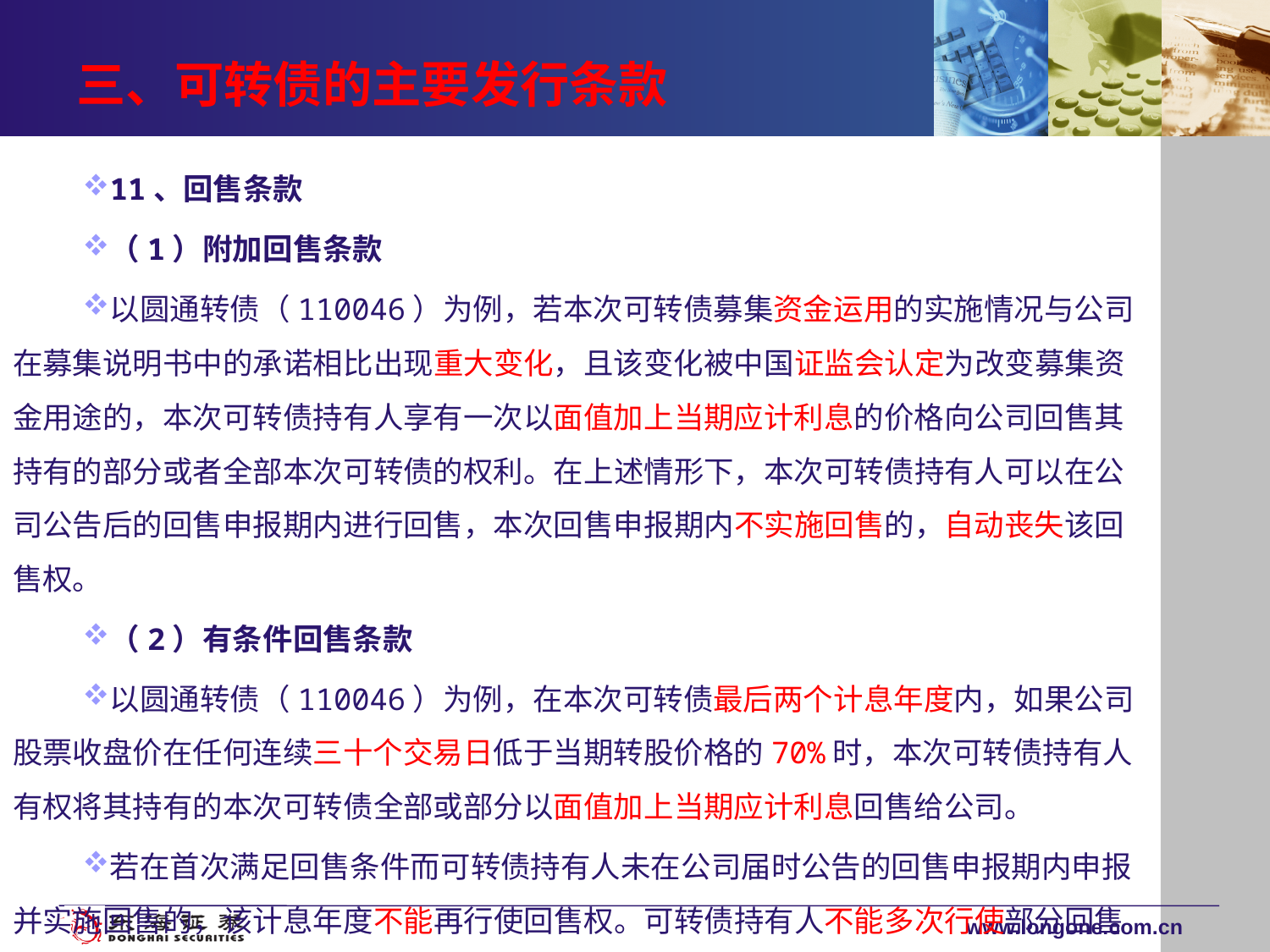

# 三、可转债的主要发行条款
11、回售条款
（1）附加回售条款
以圆通转债（110046）为例，若本次可转债募集资金运用的实施情况与公司在募集说明书中的承诺相比出现重大变化，且该变化被中国证监会认定为改变募集资金用途的，本次可转债持有人享有一次以面值加上当期应计利息的价格向公司回售其持有的部分或者全部本次可转债的权利。在上述情形下，本次可转债持有人可以在公司公告后的回售申报期内进行回售，本次回售申报期内不实施回售的，自动丧失该回售权。
（2）有条件回售条款
以圆通转债（110046）为例，在本次可转债最后两个计息年度内，如果公司股票收盘价在任何连续三十个交易日低于当期转股价格的70%时，本次可转债持有人有权将其持有的本次可转债全部或部分以面值加上当期应计利息回售给公司。
若在首次满足回售条件而可转债持有人未在公司届时公告的回售申报期内申报并实施回售的，该计息年度不能再行使回售权。可转债持有人不能多次行使部分回售权。
www.longone.com.cn